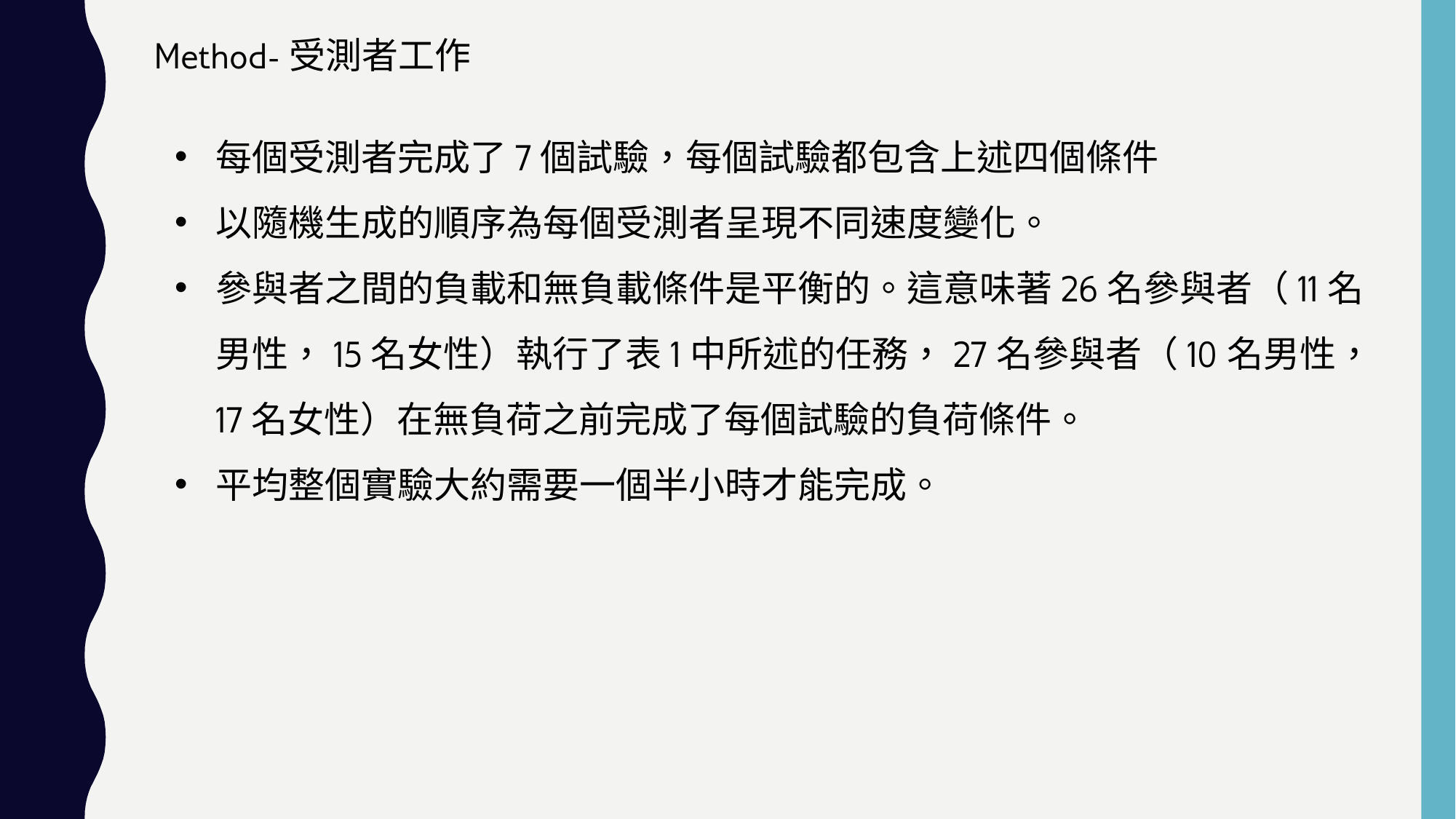

Method-受測者工作
每個受測者完成了7個試驗，每個試驗都包含上述四個條件
以隨機生成的順序為每個受測者呈現不同速度變化。
參與者之間的負載和無負載條件是平衡的。這意味著26名參與者（11名男性，15名女性）執行了表1中所述的任務，27名參與者（10名男性，17名女性）在無負荷之前完成了每個試驗的負荷條件。
平均整個實驗大約需要一個半小時才能完成。